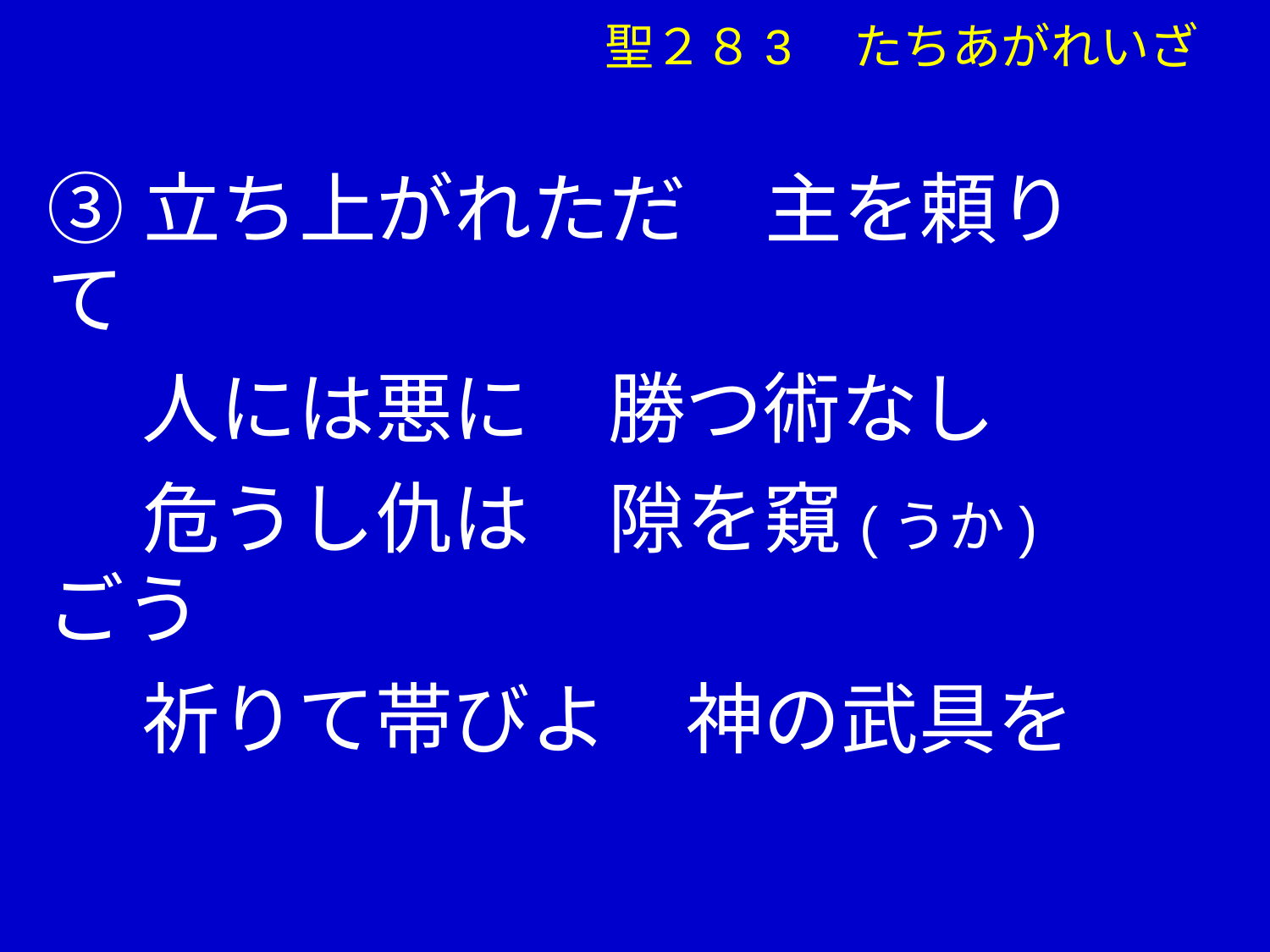

聖２８3　たちあがれいざ
➂立ち上がれただ　主を頼りて
　 人には悪に　勝つ術なし
　 危うし仇は　隙を窺(うか)ごう
　 祈りて帯びよ　神の武具を